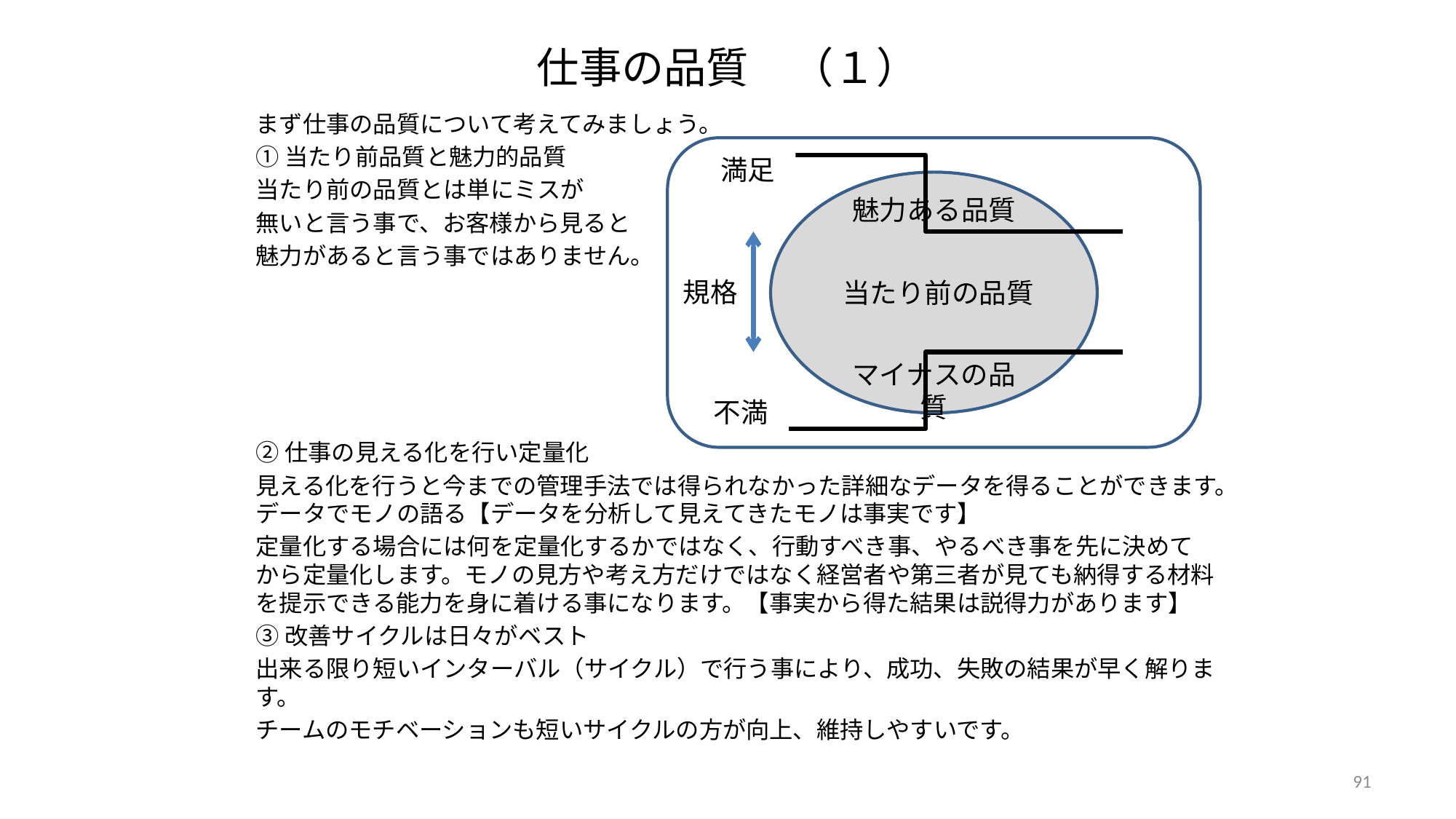

# 仕事の品質　（１）
まず仕事の品質について考えてみましょう。
①当たり前品質と魅力的品質
当たり前の品質とは単にミスが
無いと言う事で、お客様から見ると
魅力があると言う事ではありません。

②仕事の見える化を行い定量化
見える化を行うと今までの管理手法では得られなかった詳細なデータを得ることができます。データでモノの語る【データを分析して見えてきたモノは事実です】
定量化する場合には何を定量化するかではなく、行動すべき事、やるべき事を先に決めてから定量化します。モノの見方や考え方だけではなく経営者や第三者が見ても納得する材料を提示できる能力を身に着ける事になります。【事実から得た結果は説得力があります】
③改善サイクルは日々がベスト
出来る限り短いインターバル（サイクル）で行う事により、成功、失敗の結果が早く解ります。
チームのモチベーションも短いサイクルの方が向上、維持しやすいです。

満足

魅力ある品質
規格
当たり前の品質
マイナスの品質
不満
91